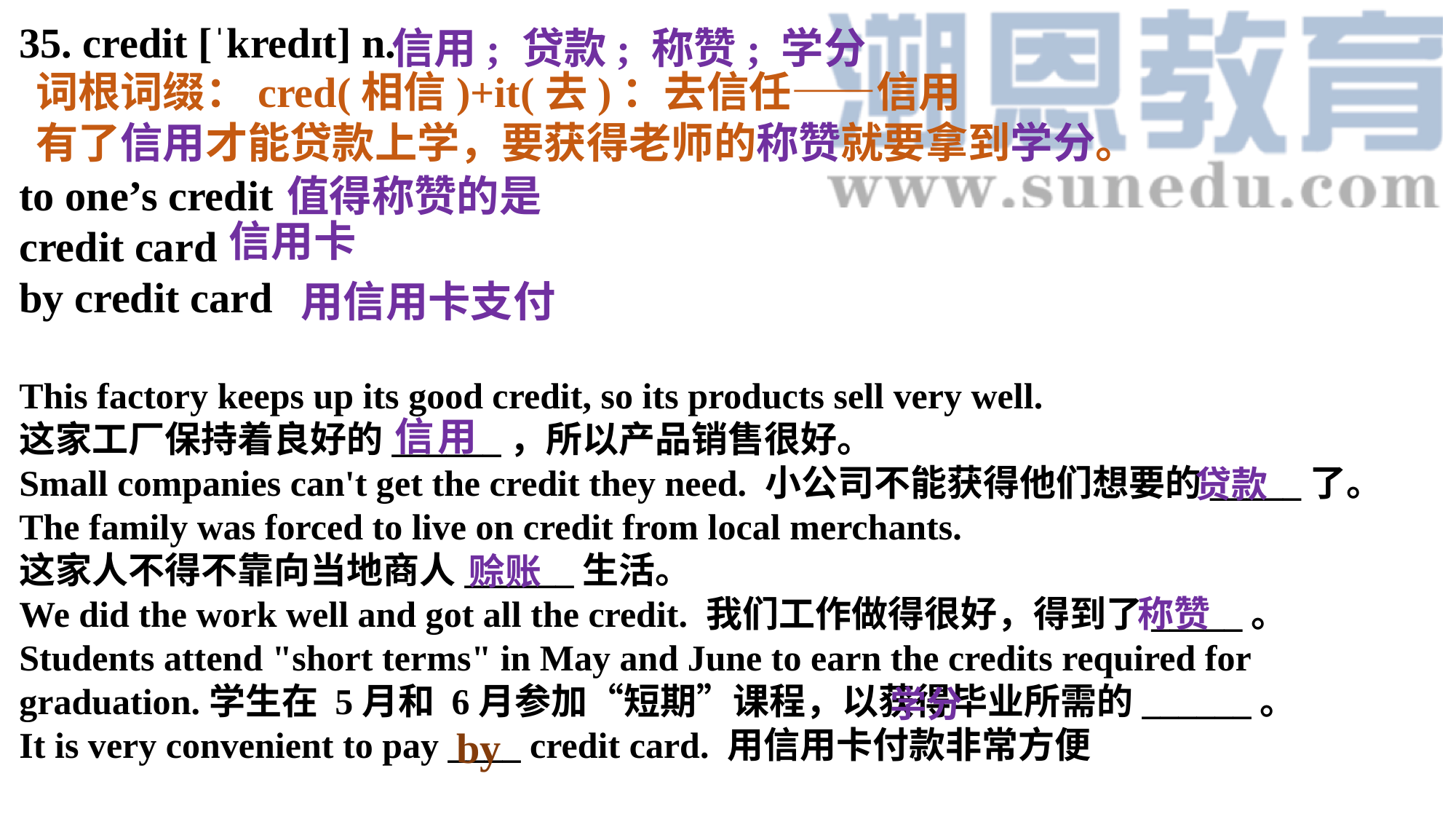

35. credit [ˈkredɪt] n.

to one’s credit
credit card
by credit card

This factory keeps up its good credit, so its products sell very well.
这家工厂保持着良好的______，所以产品销售很好。
Small companies can't get the credit they need. 小公司不能获得他们想要的_____了。
The family was forced to live on credit from local merchants.
这家人不得不靠向当地商人______生活。
We did the work well and got all the credit. 我们工作做得很好，得到了_____。
Students attend "short terms" in May and June to earn the credits required for graduation.学生在 5月和 6月参加“短期”课程，以获得毕业所需的______。
It is very convenient to pay ____ credit card. 用信用卡付款非常方便
信用; 贷款; 称赞; 学分
词根词缀：cred(相信)+it(去)：去信任——信用
有了信用才能贷款上学，要获得老师的称赞就要拿到学分。
值得称赞的是
信用卡
用信用卡支付
信用
贷款
赊账
称赞
学分
by